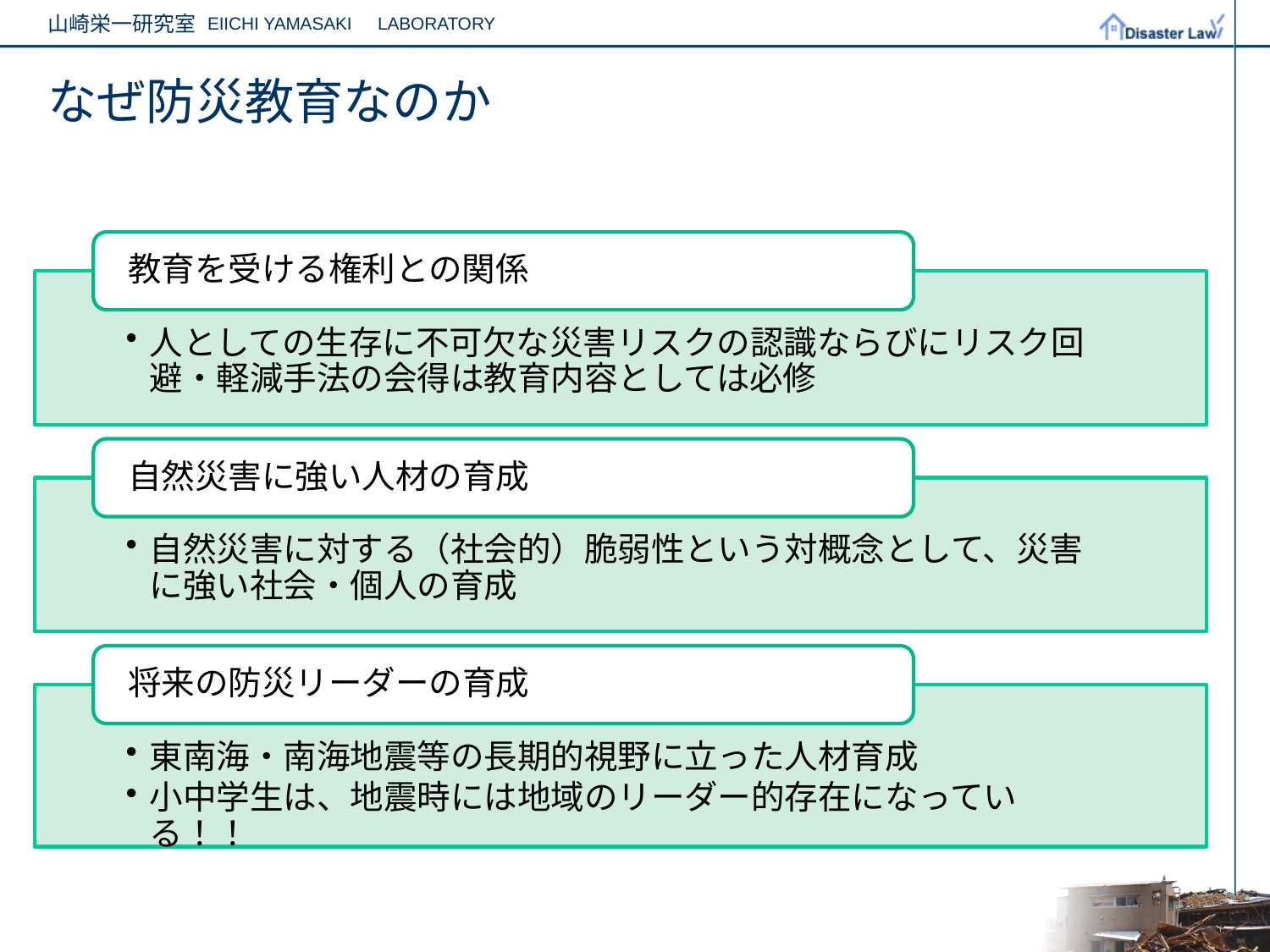

# なぜ防災教育なのか
人としての生存に不可欠な災害リスクの認識ならびにリスク回避・軽減手法の会得は教育内容としては必修
教育を受ける権利との関係
自然災害に対する（社会的）脆弱性という対概念として、災害に強い社会・個人の育成
自然災害に強い人材の育成
東南海・南海地震等の長期的視野に立った人材育成
小中学生は、地震時には地域のリーダー的存在になっている！！
将来の防災リーダーの育成